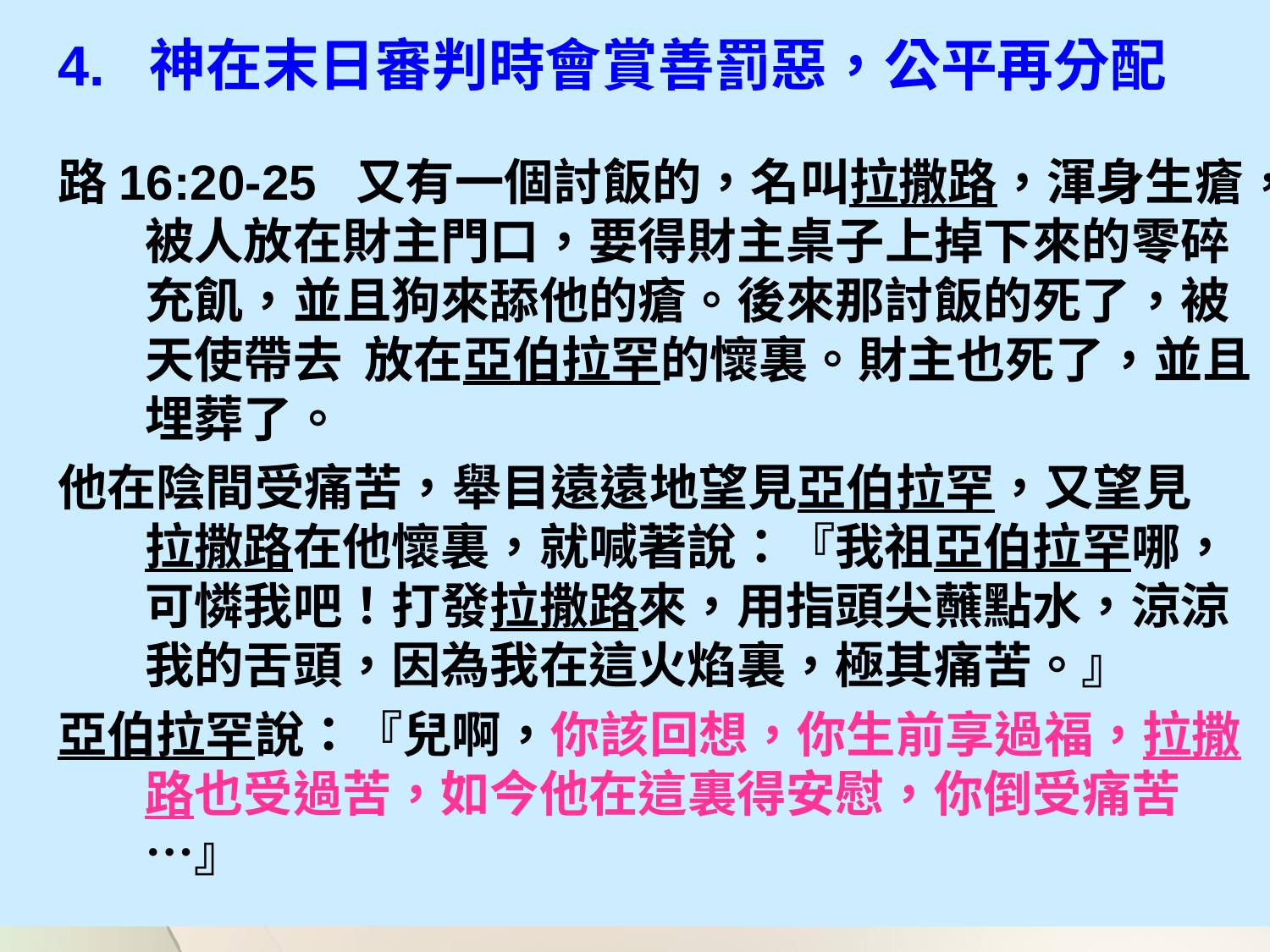

4.  神在末日審判時會賞善罰惡，公平再分配

路16:20-25  又有一個討飯的，名叫拉撒路，渾身生瘡，被人放在財主門口，要得財主桌子上掉下來的零碎充飢，並且狗來舔他的瘡。後來那討飯的死了，被天使帶去  放在亞伯拉罕的懷裏。財主也死了，並且埋葬了。
他在陰間受痛苦，舉目遠遠地望見亞伯拉罕，又望見  拉撒路在他懷裏，就喊著說：『我祖亞伯拉罕哪，可憐我吧！打發拉撒路來，用指頭尖蘸點水，涼涼我的舌頭，因為我在這火焰裏，極其痛苦。』
亞伯拉罕說：『兒啊，你該回想，你生前享過福，拉撒路也受過苦，如今他在這裏得安慰，你倒受痛苦…』